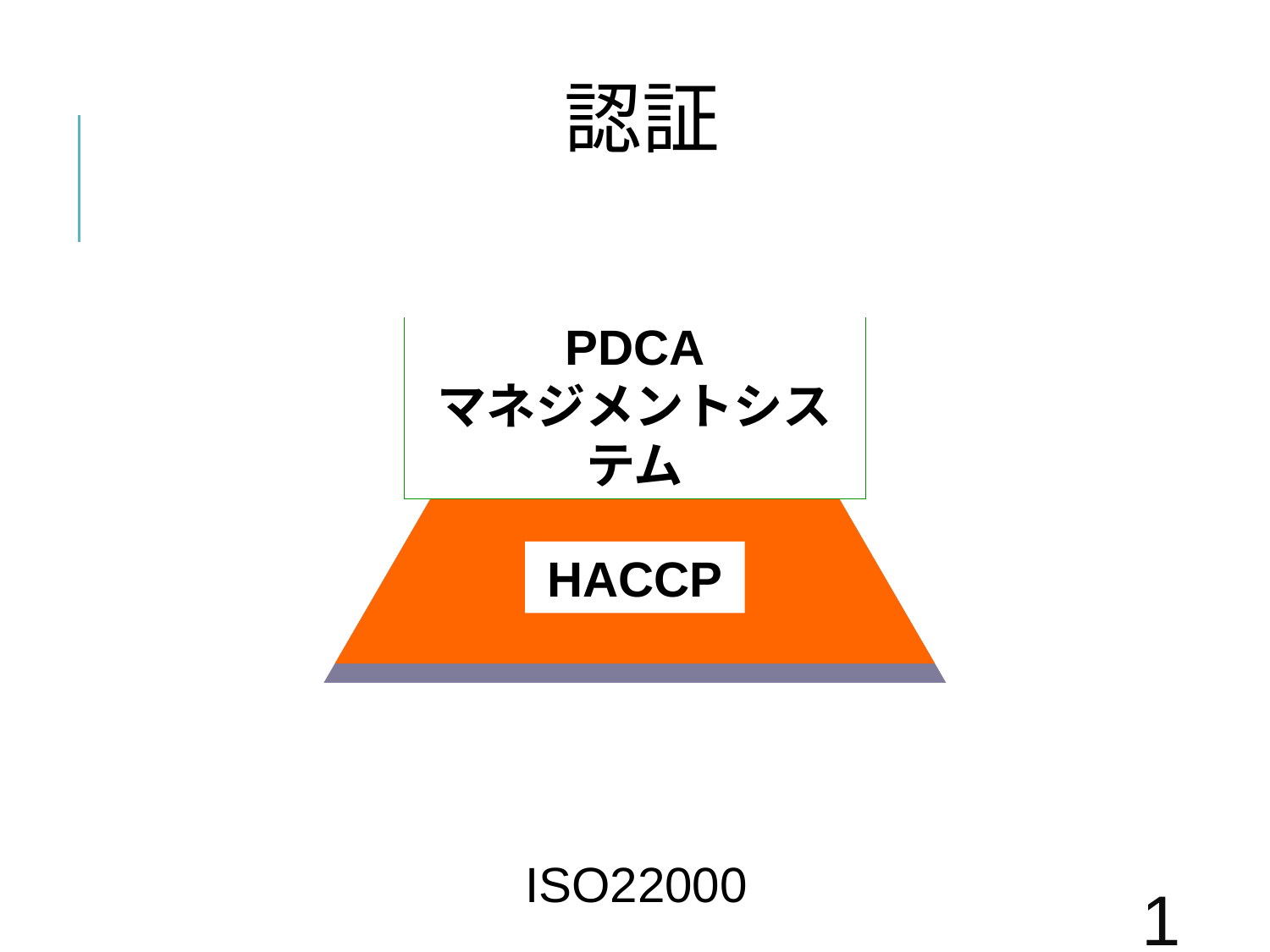

認証

各規格「売り」の部分
PDCA
マネジメントシステム
HACCP
一般衛生管理

ISO22000
132